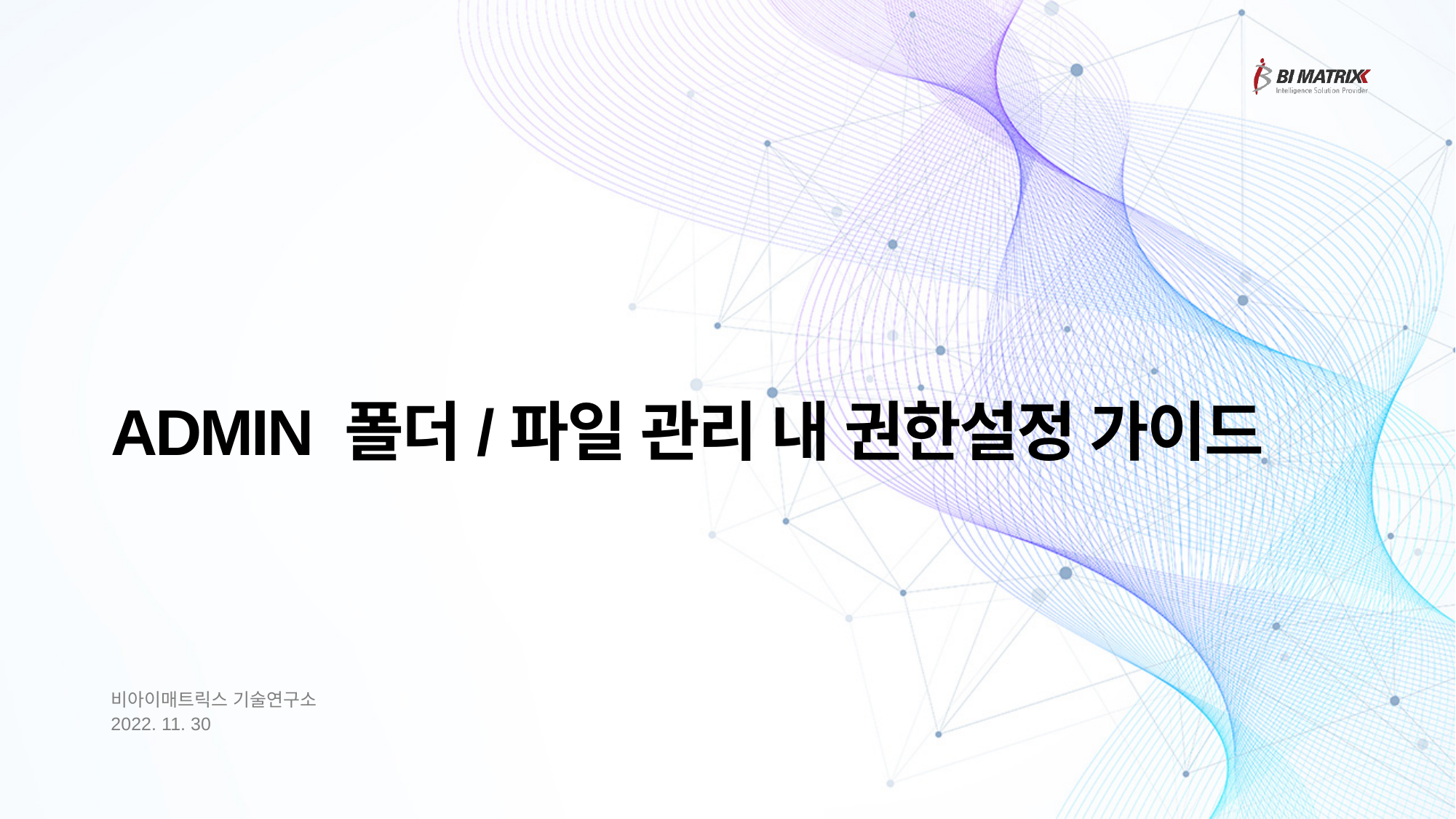

# ADMIN 폴더/파일 관리 내 권한설정 가이드

비아이매트릭스 기술연구소
2022. 11. 30